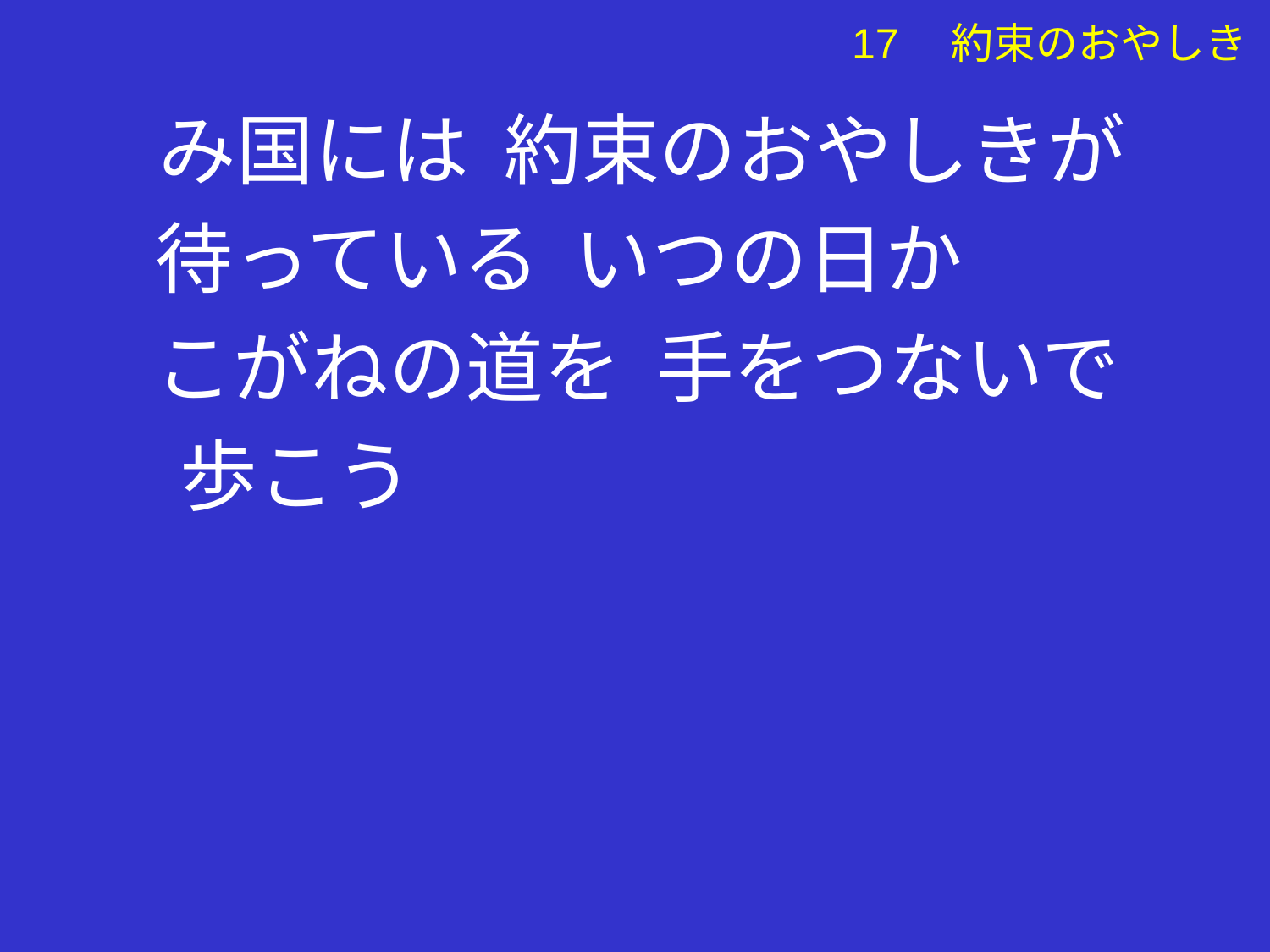

み国には  約束のおやしきが
  待っている  いつの日か
  こがねの道を  手をつないで
　歩こう

# 17　約束のおやしき